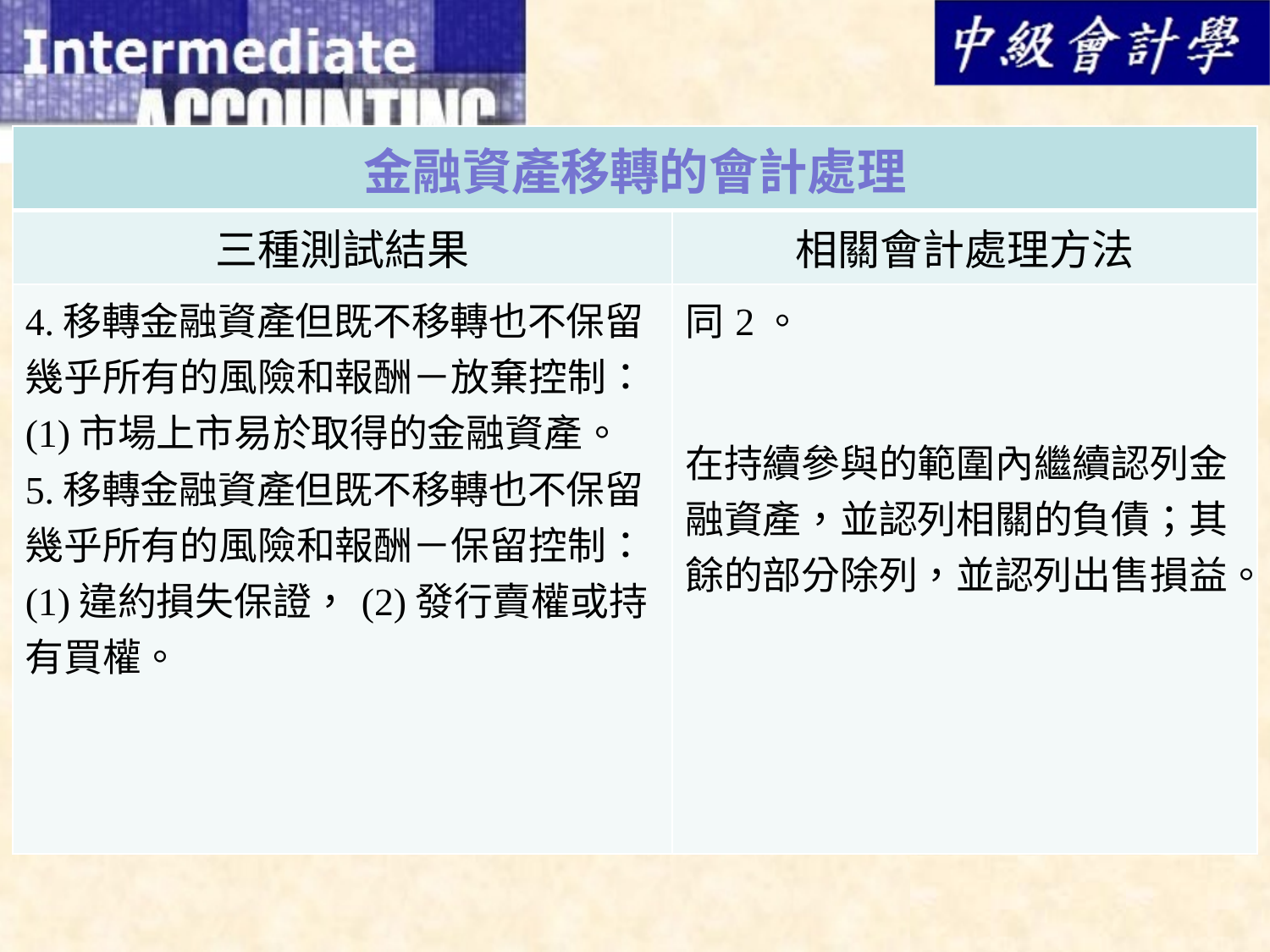

| 金融資產移轉的會計處理 |  |
| --- | --- |
| 三種測試結果 | 相關會計處理方法 |
| 4.移轉金融資產但既不移轉也不保留幾乎所有的風險和報酬－放棄控制：(1)市場上市易於取得的金融資產。 5.移轉金融資產但既不移轉也不保留幾乎所有的風險和報酬－保留控制：(1)違約損失保證，(2)發行賣權或持有買權。 | 同2。 在持續參與的範圍內繼續認列金融資產，並認列相關的負債；其餘的部分除列，並認列出售損益。 |